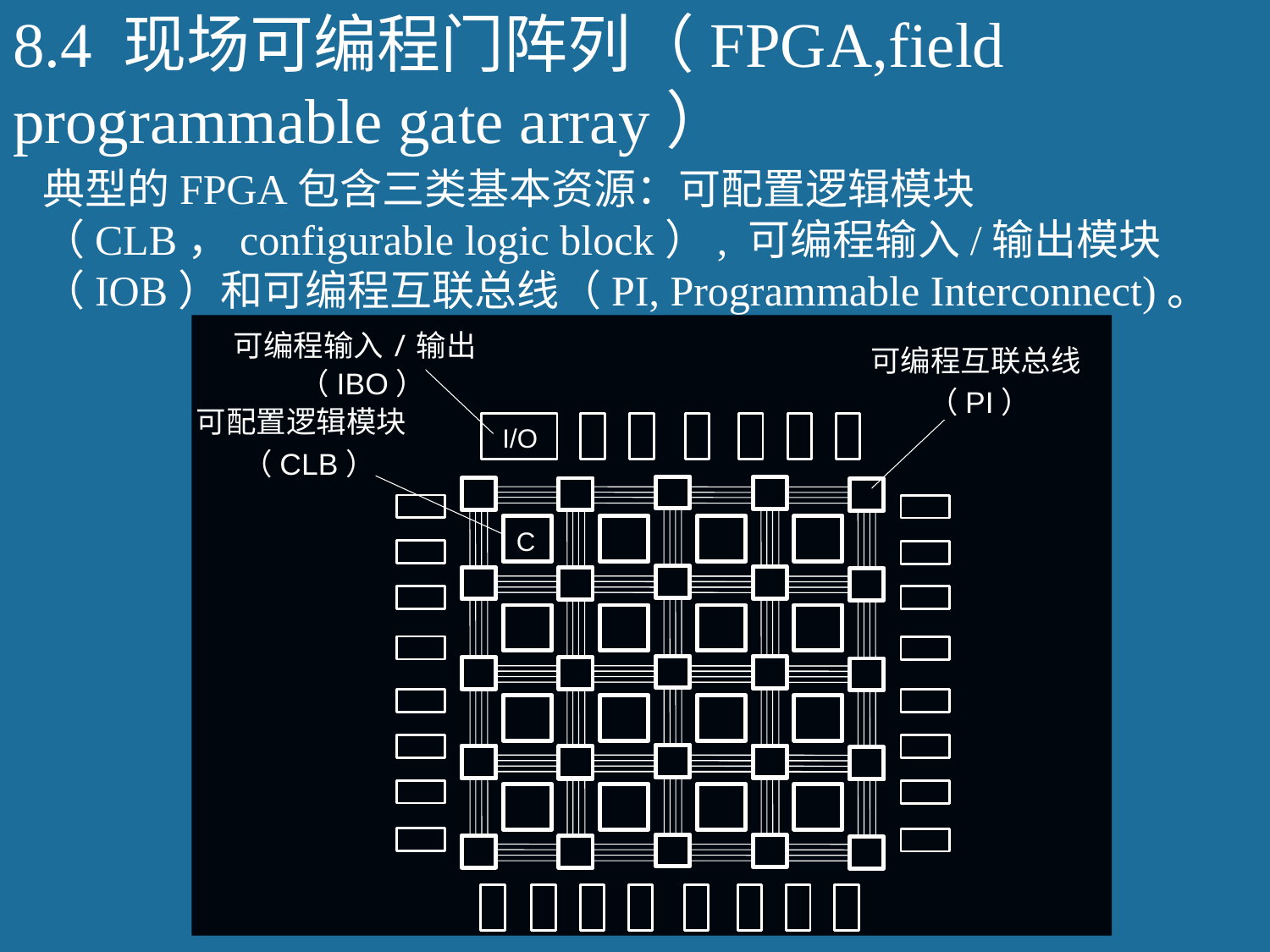

# 8.4 现场可编程门阵列（FPGA,field programmable gate array）
典型的FPGA包含三类基本资源：可配置逻辑模块（CLB，configurable logic block）, 可编程输入/输出模块（IOB）和可编程互联总线（PI, Programmable Interconnect)。

可编程输入/输出
可编程互联总线
（IBO）

（PI）
可配置逻辑模块

I/O
（CLB）

C

30